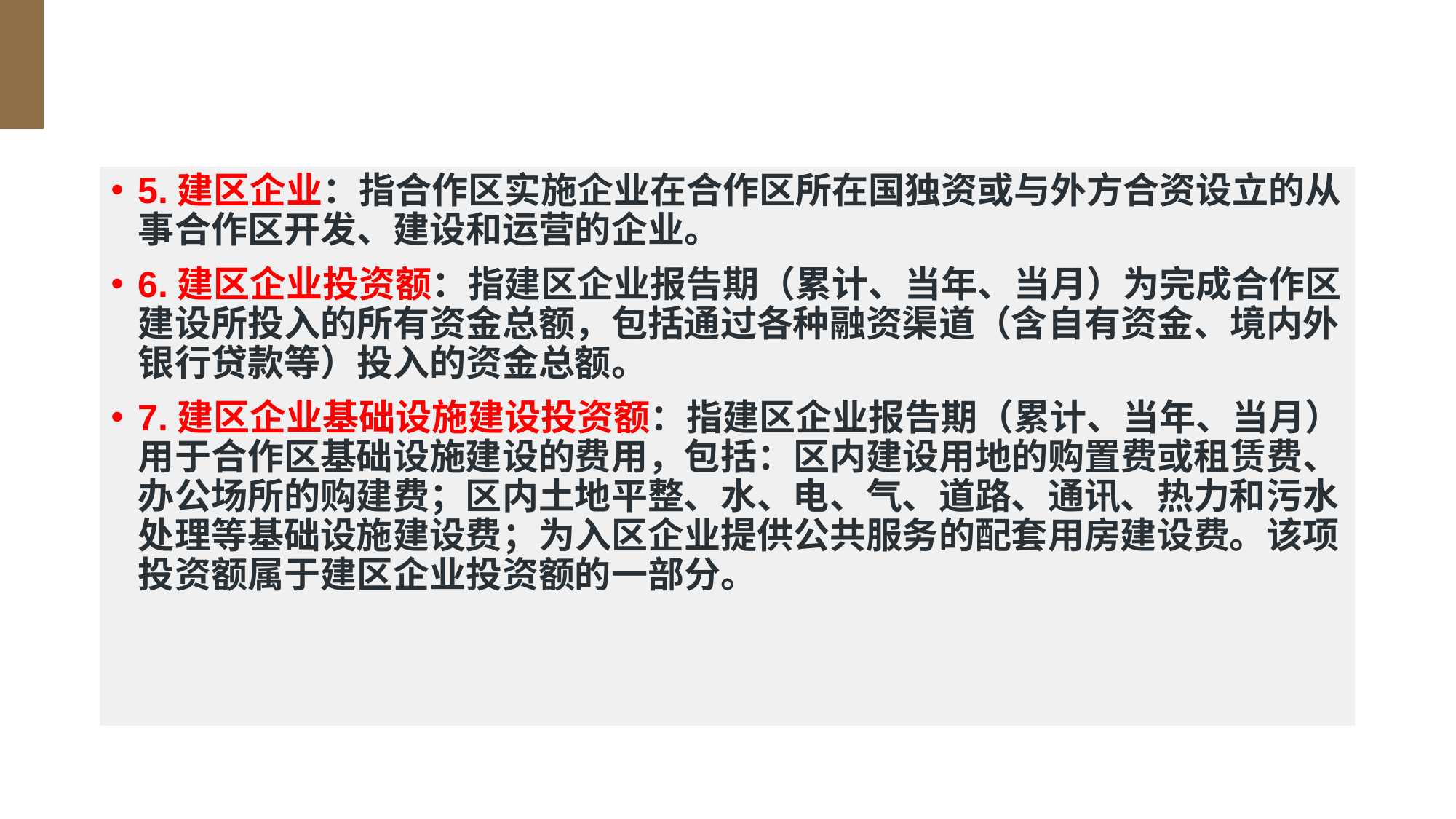

#
5.建区企业：指合作区实施企业在合作区所在国独资或与外方合资设立的从事合作区开发、建设和运营的企业。
6.建区企业投资额：指建区企业报告期（累计、当年、当月）为完成合作区建设所投入的所有资金总额，包括通过各种融资渠道（含自有资金、境内外银行贷款等）投入的资金总额。
7.建区企业基础设施建设投资额：指建区企业报告期（累计、当年、当月）用于合作区基础设施建设的费用，包括：区内建设用地的购置费或租赁费、办公场所的购建费；区内土地平整、水、电、气、道路、通讯、热力和污水处理等基础设施建设费；为入区企业提供公共服务的配套用房建设费。该项投资额属于建区企业投资额的一部分。